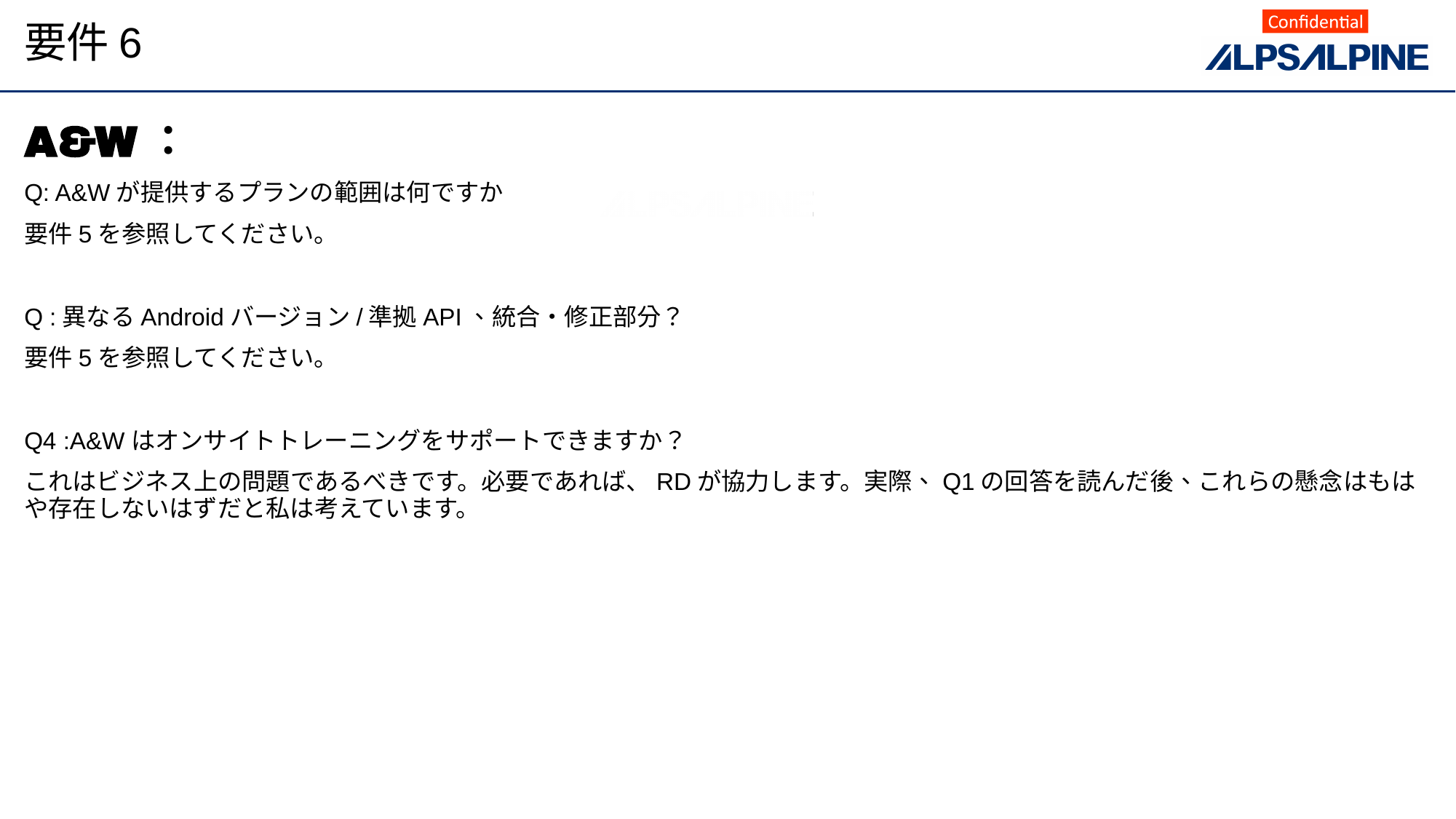

# 要件6
A&W：
Q: A&Wが提供するプランの範囲は何ですか
要件5を参照してください。

Q :異なるAndroidバージョン/準拠API、統合・修正部分？
要件5を参照してください。

Q4 :A&Wはオンサイトトレーニングをサポートできますか？
これはビジネス上の問題であるべきです。必要であれば、RDが協力します。実際、Q1の回答を読んだ後、これらの懸念はもはや存在しないはずだと私は考えています。